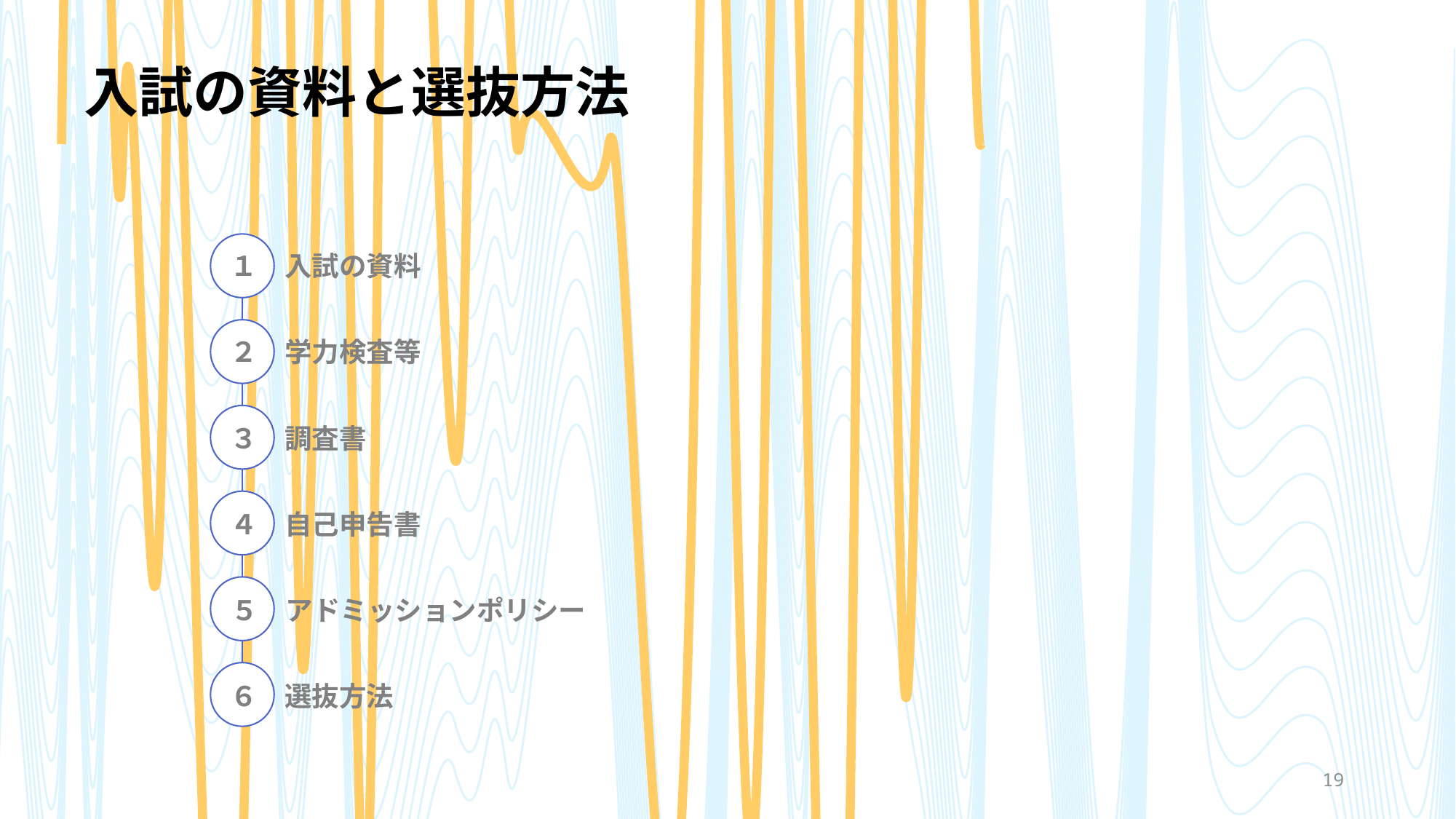

# 入試の資料と選抜方法

１　入試の資料
２　学力検査等
３　調査書
４　自己申告書
５　アドミッションポリシー
６　選抜方法
19